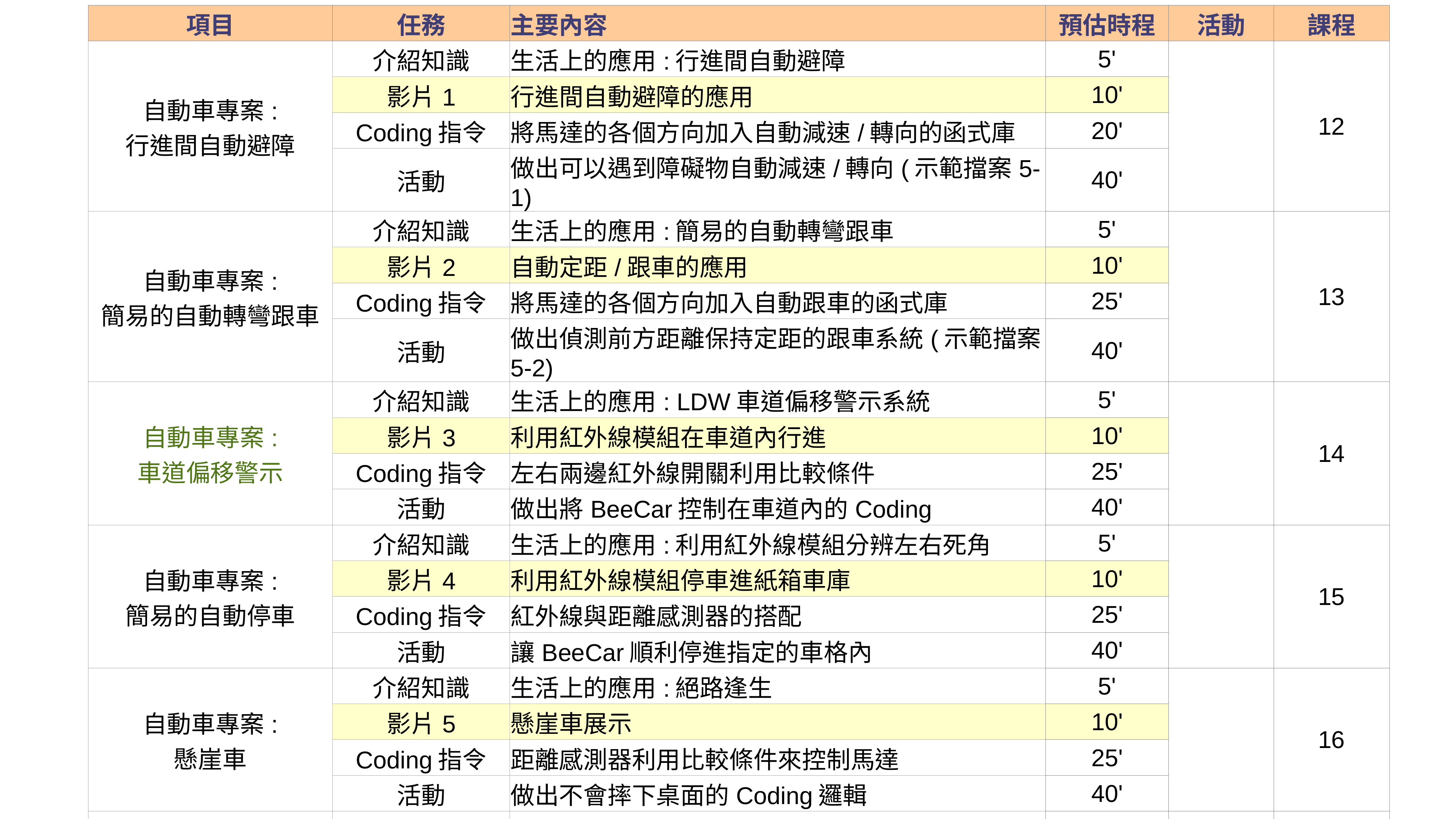

| 項目 | 任務 | 主要內容 | 預估時程 | 活動 | 課程 |
| --- | --- | --- | --- | --- | --- |
| 自動車專案: 行進間自動避障 | 介紹知識 | 生活上的應用:行進間自動避障 | 5' |  | 12 |
|  | 影片1 | 行進間自動避障的應用 | 10' |  |  |
|  | Coding指令 | 將馬達的各個方向加入自動減速/轉向的函式庫 | 20' |  |  |
|  | 活動 | 做出可以遇到障礙物自動減速/轉向(示範擋案5-1) | 40' |  |  |
| 自動車專案: 簡易的自動轉彎跟車 | 介紹知識 | 生活上的應用:簡易的自動轉彎跟車 | 5' |  | 13 |
|  | 影片2 | 自動定距/跟車的應用 | 10' |  |  |
|  | Coding指令 | 將馬達的各個方向加入自動跟車的函式庫 | 25' |  |  |
|  | 活動 | 做出偵測前方距離保持定距的跟車系統(示範擋案5-2) | 40' |  |  |
| 自動車專案: 車道偏移警示 | 介紹知識 | 生活上的應用: LDW車道偏移警示系統 | 5' |  | 14 |
|  | 影片3 | 利用紅外線模組在車道內行進 | 10' |  |  |
|  | Coding指令 | 左右兩邊紅外線開關利用比較條件 | 25' |  |  |
|  | 活動 | 做出將BeeCar控制在車道內的Coding | 40' |  |  |
| 自動車專案: 簡易的自動停車 | 介紹知識 | 生活上的應用:利用紅外線模組分辨左右死角 | 5' |  | 15 |
|  | 影片4 | 利用紅外線模組停車進紙箱車庫 | 10' |  |  |
|  | Coding指令 | 紅外線與距離感測器的搭配 | 25' |  |  |
|  | 活動 | 讓BeeCar順利停進指定的車格內 | 40' |  |  |
| 自動車專案: 懸崖車 | 介紹知識 | 生活上的應用:絕路逢生 | 5' |  | 16 |
|  | 影片5 | 懸崖車展示 | 10' |  |  |
|  | Coding指令 | 距離感測器利用比較條件來控制馬達 | 25' |  |  |
|  | 活動 | 做出不會摔下桌面的Coding邏輯 | 40' |  |  |
| 自動車專案: 機械手臂移除障礙 | 介紹知識 | 自動化工廠 | 5' |  | 17 |
|  | 影片6 | 機械手臂移除障礙物展示 | 10' |  |  |
|  | Coding指令 | 利用PS2搖桿控制機械手臂將路線上的障礙物移除 | 25' |  |  |
|  | 活動 | 移除障礙競賽 | 40' |  |  |
|  |  |  | 總計 | 7 | 17 |